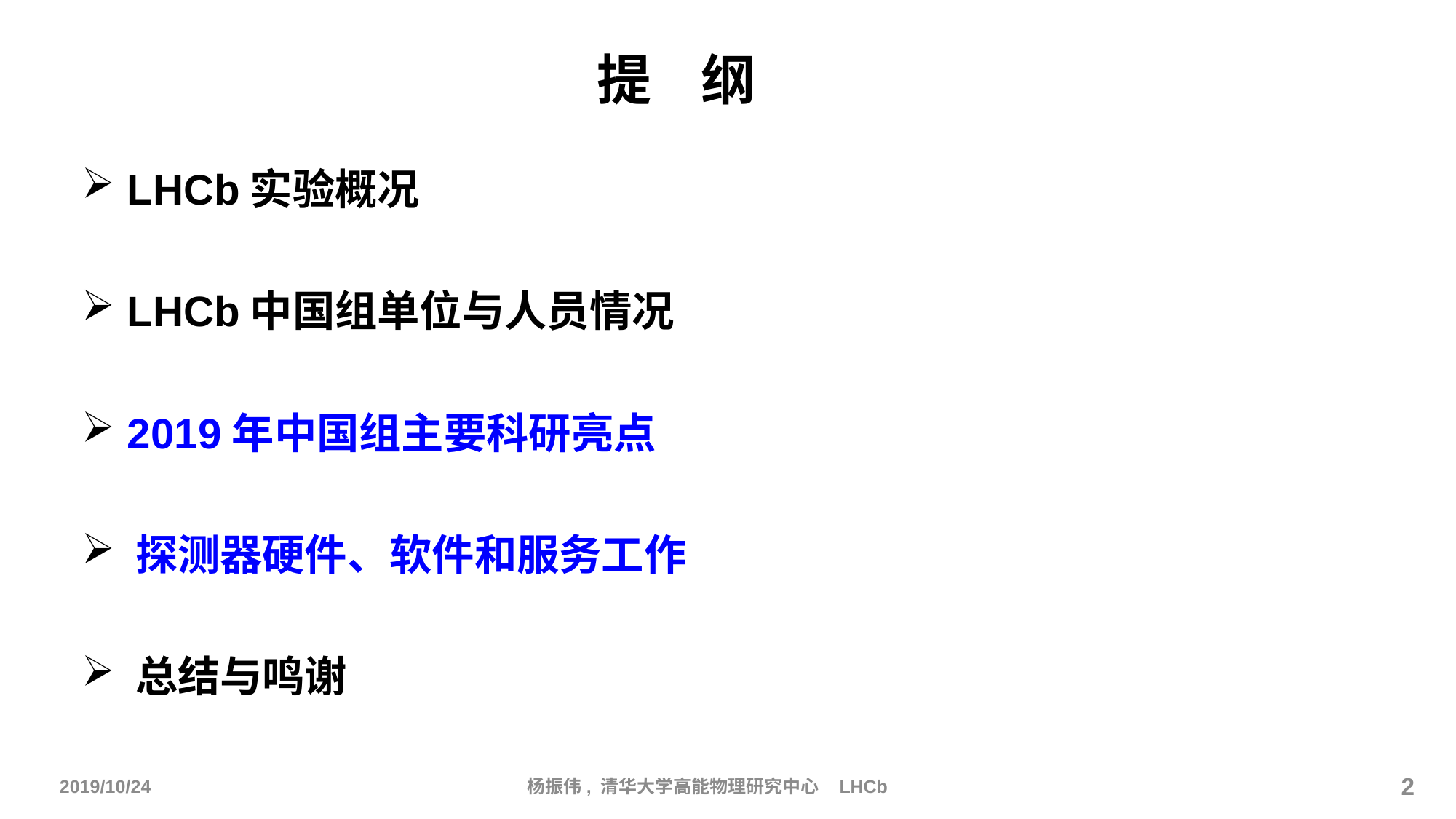

# 提    纲
 LHCb实验概况

 LHCb中国组单位与人员情况

 2019年中国组主要科研亮点

 探测器硬件、软件和服务工作

 总结与鸣谢
2
杨振伟, 清华大学高能物理研究中心   LHCb
2019/10/24